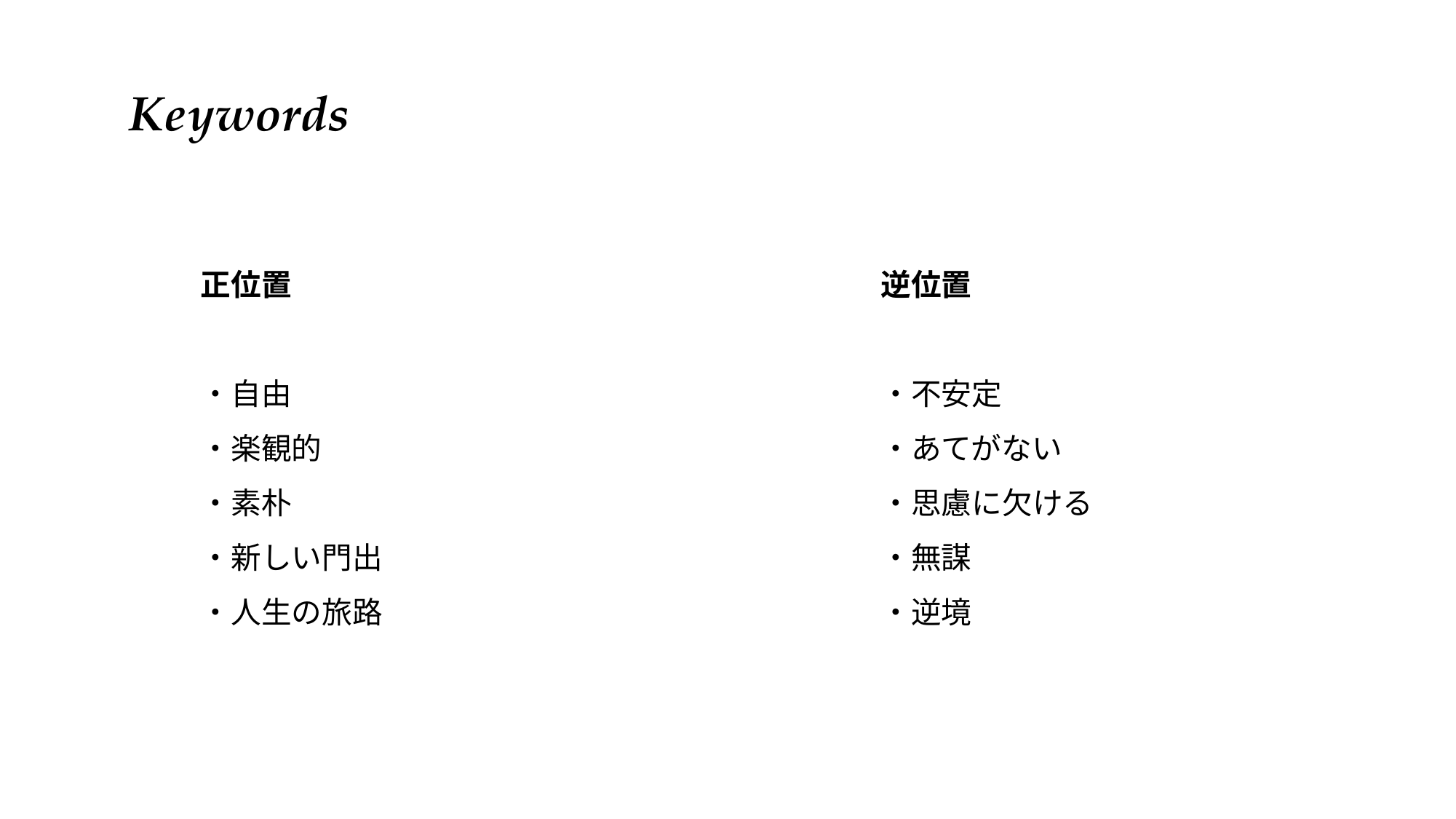

Keywords
正位置

・自由
・楽観的
・素朴
・新しい門出
・人生の旅路
逆位置

・不安定
・あてがない
・思慮に欠ける
・無謀
・逆境